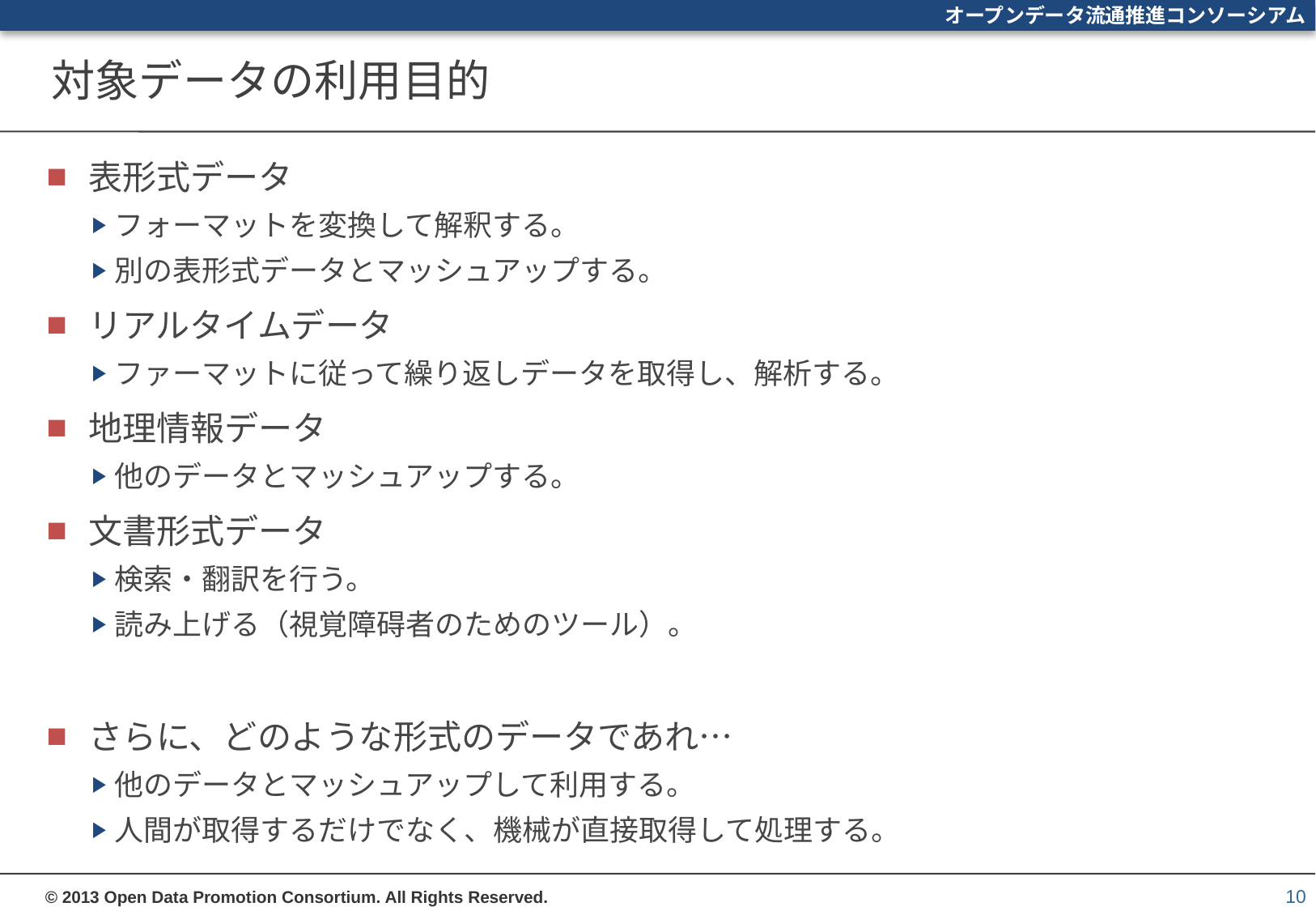

# 対象データの利用目的
表形式データ
フォーマットを変換して解釈する。
別の表形式データとマッシュアップする。
リアルタイムデータ
ファーマットに従って繰り返しデータを取得し、解析する。
地理情報データ
他のデータとマッシュアップする。
文書形式データ
検索・翻訳を行う。
読み上げる（視覚障碍者のためのツール）。

さらに、どのような形式のデータであれ…
他のデータとマッシュアップして利用する。
人間が取得するだけでなく、機械が直接取得して処理する。

10